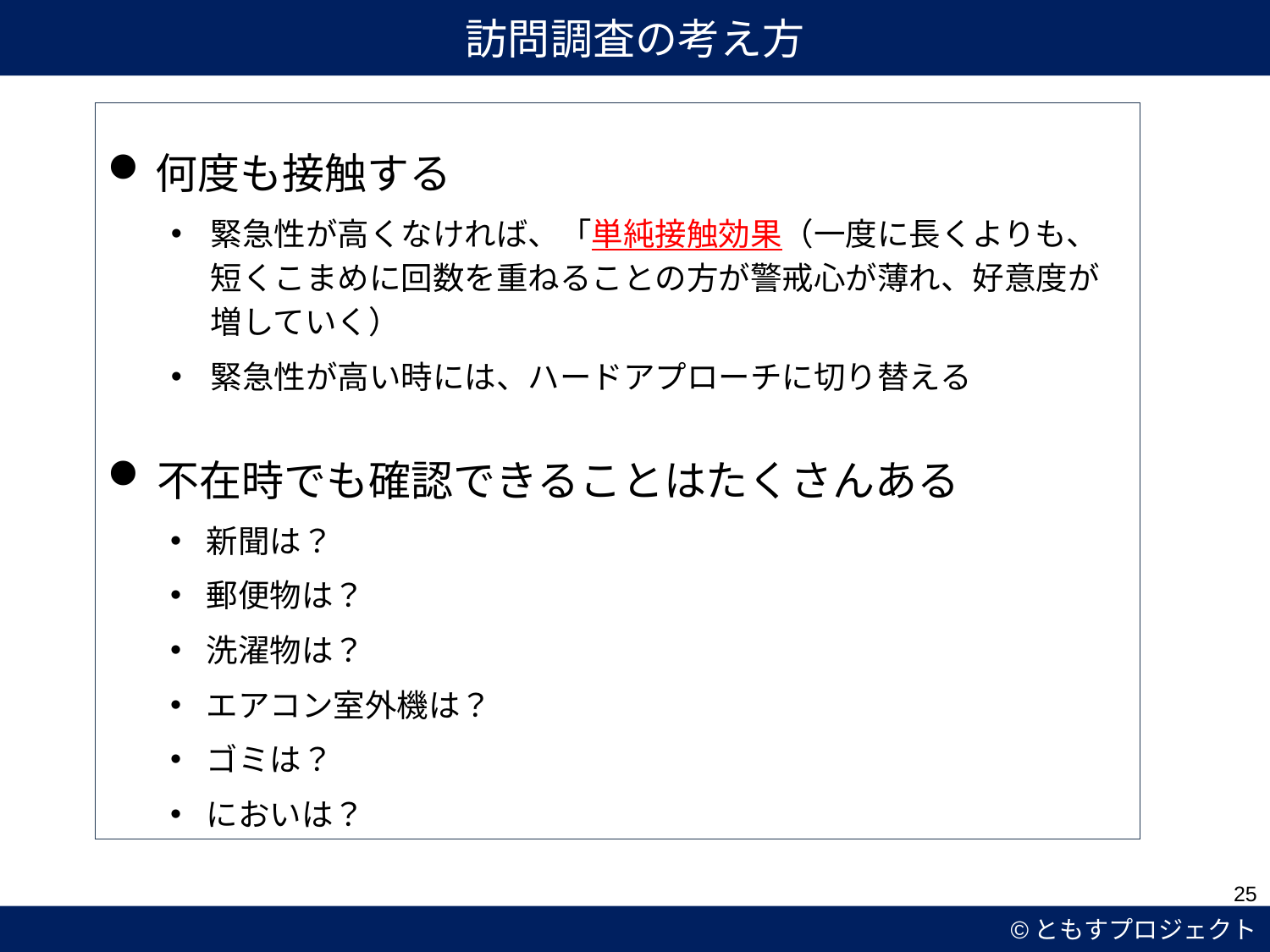

訪問調査の考え方

何度も接触する
緊急性が高くなければ、「単純接触効果（一度に長くよりも、短くこまめに回数を重ねることの方が警戒心が薄れ、好意度が増していく）
緊急性が高い時には、ハードアプローチに切り替える

不在時でも確認できることはたくさんある
新聞は？
郵便物は？
洗濯物は？
エアコン室外機は？
ゴミは？
においは？
25
©ともすプロジェクト